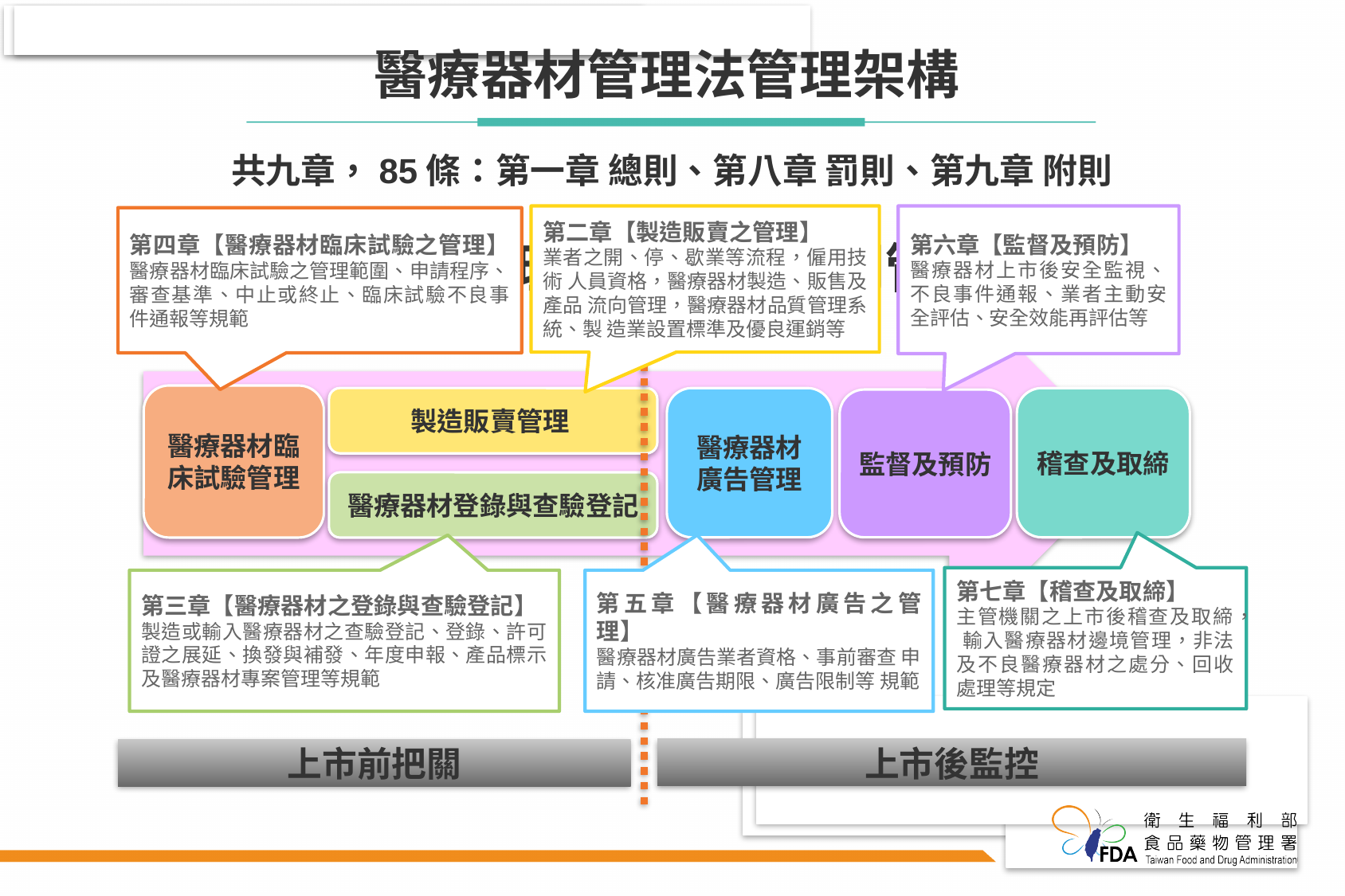

醫療器材管理法管理架構
共九章，85條：第一章 總則、第八章 罰則、第九章 附則
第六章【監督及預防】
醫療器材上市後安全監視、 不良事件通報、業者主動安 全評估、安全效能再評估等
第二章【製造販賣之管理】
業者之開、停、歇業等流程，僱用技術 人員資格，醫療器材製造、販售及產品 流向管理，醫療器材品質管理系統、製 造業設置標準及優良運銷等
第四章【醫療器材臨床試驗之管理】 醫療器材臨床試驗之管理範圍、申請程序、 審查基準、中止或終止、臨床試驗不良事 件通報等規範
# 醫療器材管理法全生命週期管理架構

醫療器材臨床試驗管理
製造販賣管理
醫療器材 廣告管理
稽查及取締
監督及預防
醫療器材登錄與查驗登記
第七章【稽查及取締】
主管機關之上市後稽查及取締， 輸入醫療器材邊境管理，非法 及不良醫療器材之處分、回收 處理等規定
第五章【醫療器材廣告之管理】
醫療器材廣告業者資格、事前審查 申請、核准廣告期限、廣告限制等 規範
第三章【醫療器材之登錄與查驗登記】
製造或輸入醫療器材之查驗登記、登錄、許可 證之展延、換發與補發、年度申報、產品標示 及醫療器材專案管理等規範
上市後監控
上市前把關